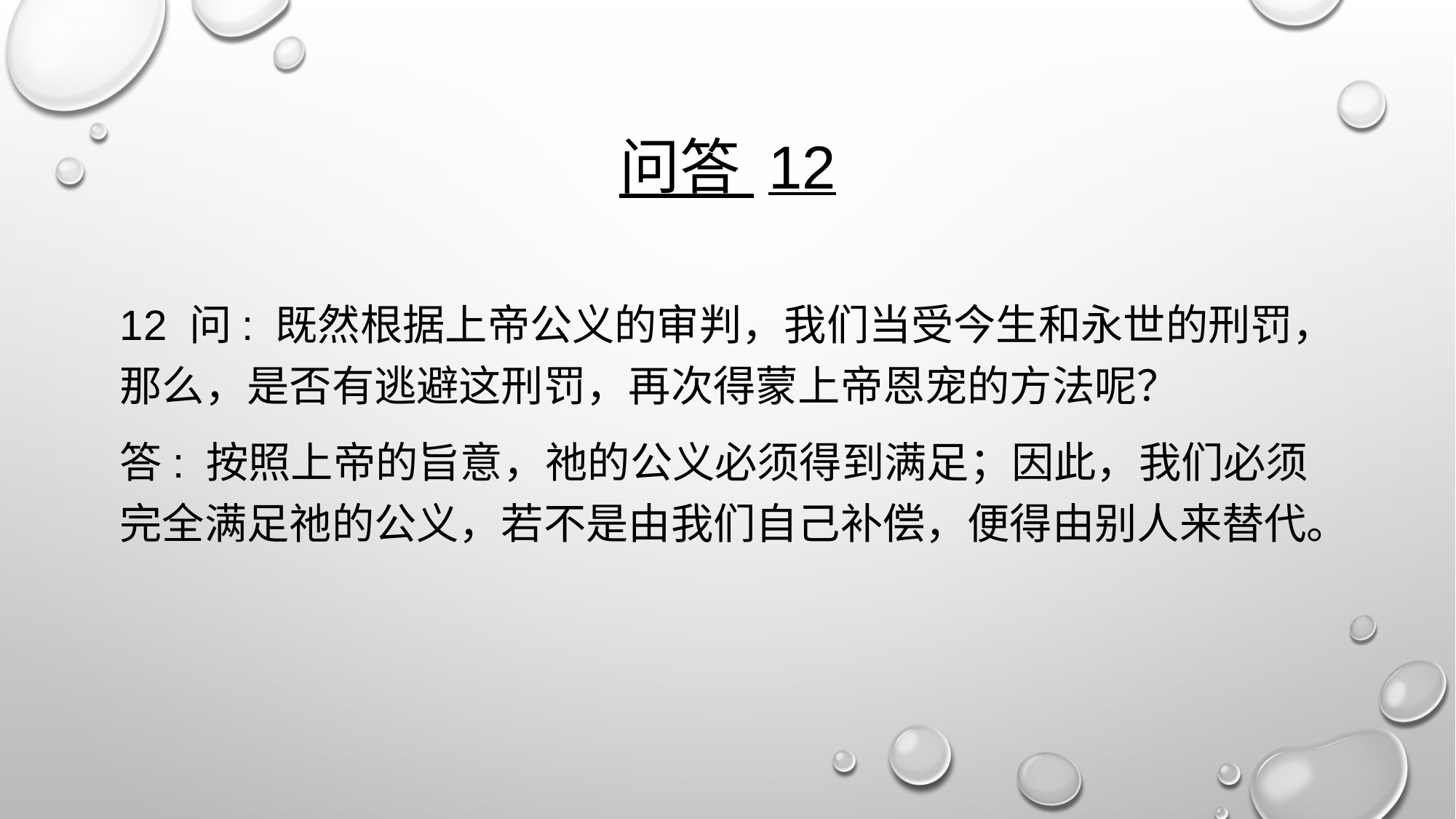

# 问答 12
12 问: 既然根据上帝公义的审判，我们当受今生和永世的刑罚，那么，是否有逃避这刑罚，再次得蒙上帝恩宠的方法呢？
答: 按照上帝的旨意，祂的公义必须得到满足；因此，我们必须完全满足祂的公义，若不是由我们自己补偿，便得由别人来替代。